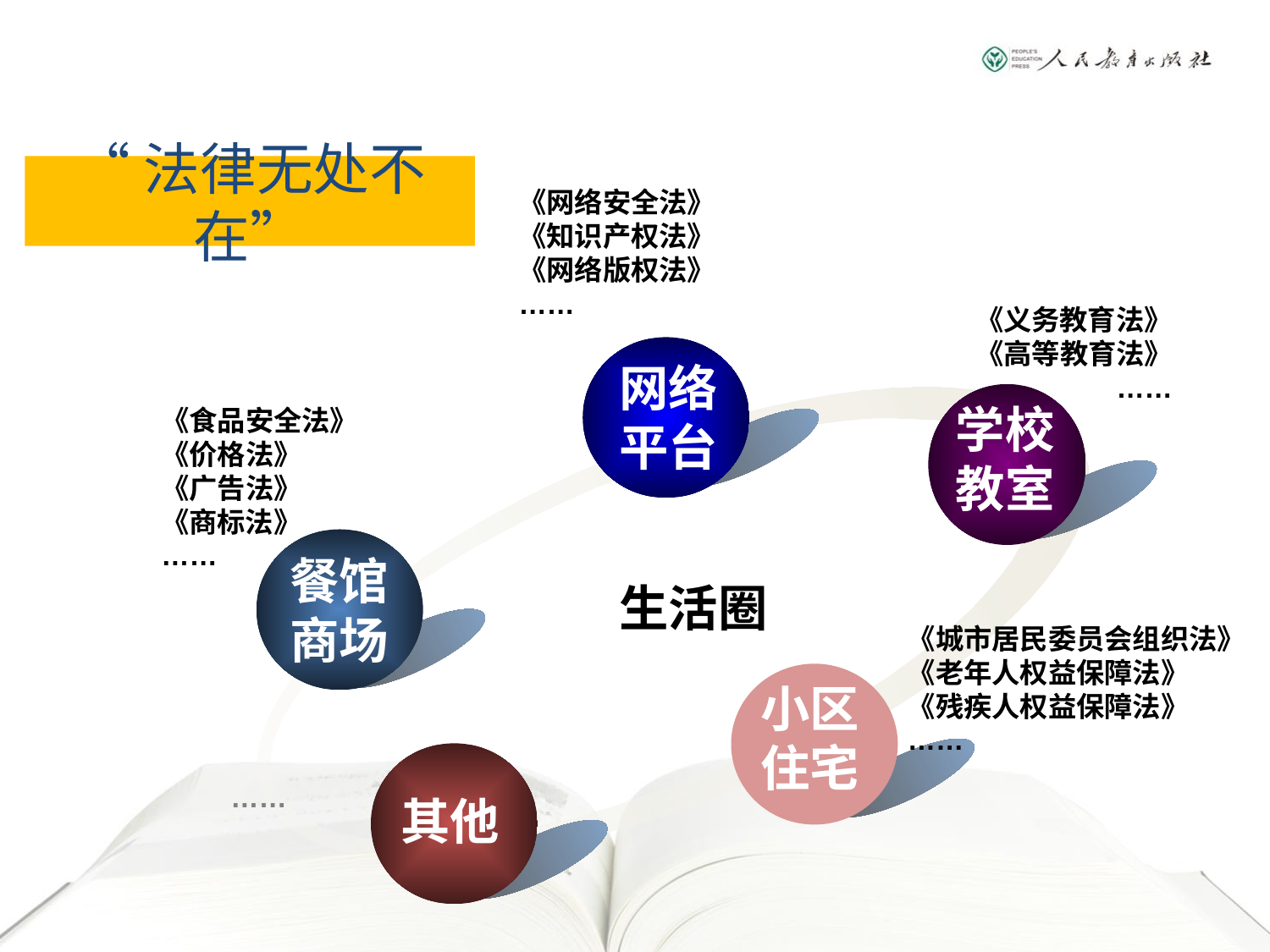

“法律无处不在”
《网络安全法》
《知识产权法》
《网络版权法》
……

《义务教育法》
《高等教育法》
……

网络
平台

学校
教室

餐馆
商场
生活圈

小区住宅

其他

《食品安全法》
《价格法》
《广告法》
《商标法》
……

《城市居民委员会组织法》
《老年人权益保障法》
《残疾人权益保障法》
……
……